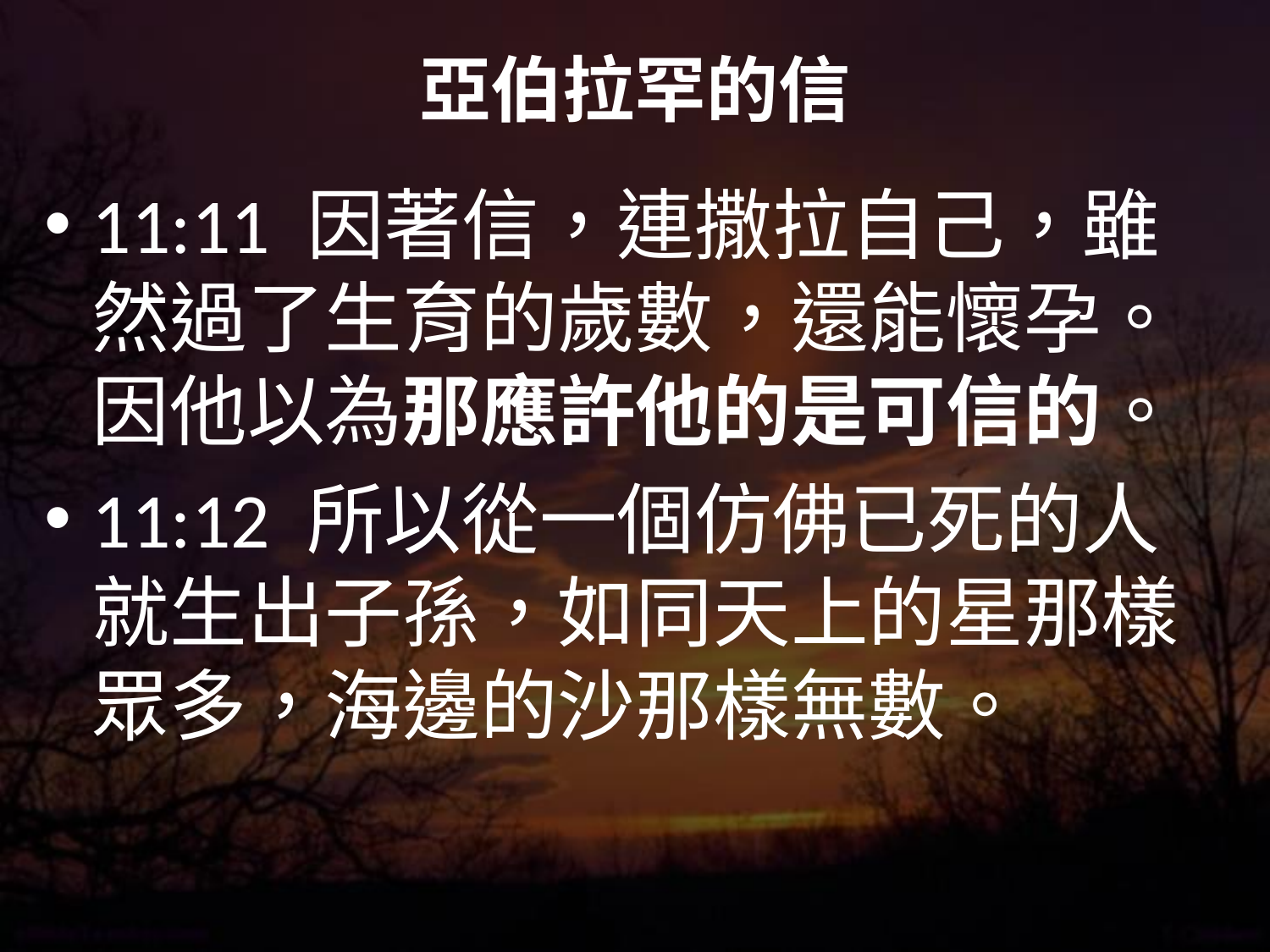

# 亞伯拉罕的信
11:11 因著信，連撒拉自己，雖然過了生育的歲數，還能懷孕。 因他以為那應許他的是可信的。
11:12 所以從一個仿佛已死的人就生出子孫，如同天上的星那樣眾多，海邊的沙那樣無數。